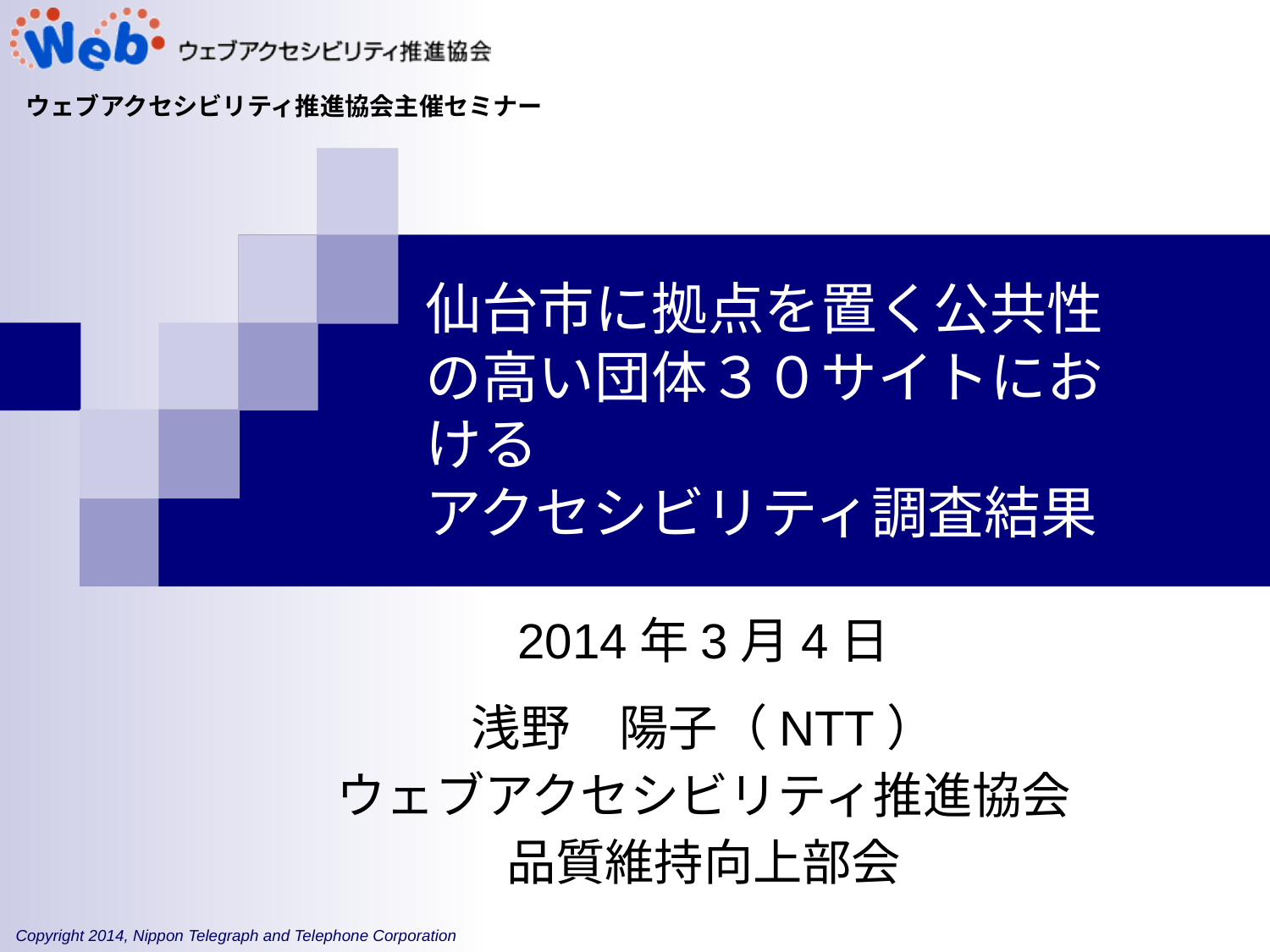

ウェブアクセシビリティ推進協会主催セミナー
# 仙台市に拠点を置く公共性の高い団体３０サイトにおける アクセシビリティ調査結果
2014年3月4日
浅野　陽子（NTT）
ウェブアクセシビリティ推進協会
品質維持向上部会